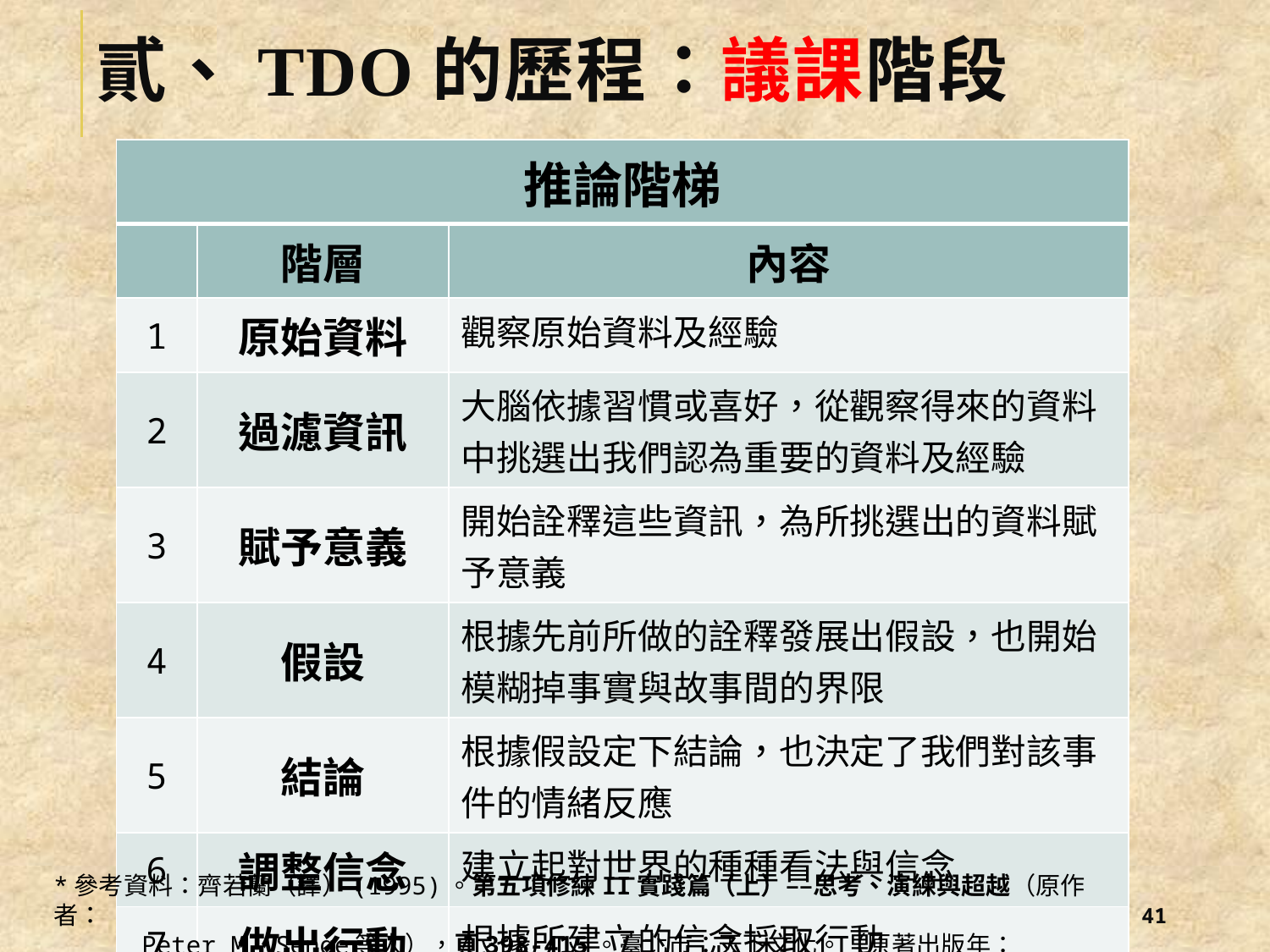

# 貳、TDO的歷程：議課階段
| 推論階梯 |  |  |
| --- | --- | --- |
|  | 階層 | 內容 |
| 1 | 原始資料 | 觀察原始資料及經驗 |
| 2 | 過濾資訊 | 大腦依據習慣或喜好，從觀察得來的資料中挑選出我們認為重要的資料及經驗 |
| 3 | 賦予意義 | 開始詮釋這些資訊，為所挑選出的資料賦予意義 |
| 4 | 假設 | 根據先前所做的詮釋發展出假設，也開始模糊掉事實與故事間的界限 |
| 5 | 結論 | 根據假設定下結論，也決定了我們對該事件的情緒反應 |
| 6 | 調整信念 | 建立起對世界的種種看法與信念 |
| 7 | 做出行動 | 根據所建立的信念採取行動 |
*參考資料：齊若蘭（譯）(1995)。第五項修練II實踐篇（上）––思考、演練與超越（原作者：
               Peter M. Senge等人），頁398-415。臺北市：天下文化。（原著出版年：1994）
41